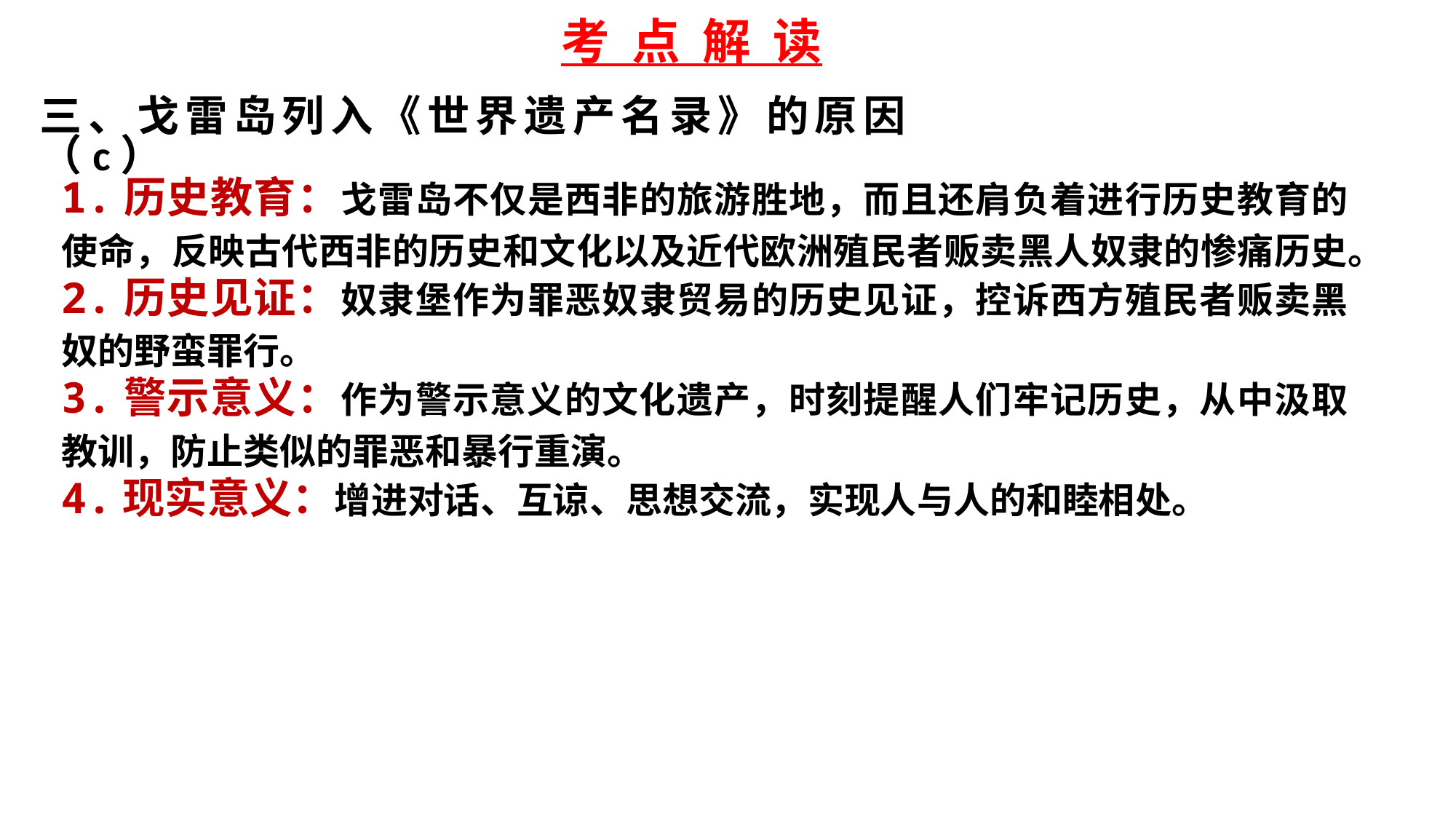

考  点  解  读
三、戈雷岛列入《世界遗产名录》的原因（c）
1.历史教育：戈雷岛不仅是西非的旅游胜地，而且还肩负着进行历史教育的使命，反映古代西非的历史和文化以及近代欧洲殖民者贩卖黑人奴隶的惨痛历史。
2.历史见证：奴隶堡作为罪恶奴隶贸易的历史见证，控诉西方殖民者贩卖黑奴的野蛮罪行。
3.警示意义：作为警示意义的文化遗产，时刻提醒人们牢记历史，从中汲取教训，防止类似的罪恶和暴行重演。
4.现实意义：增进对话、互谅、思想交流，实现人与人的和睦相处。